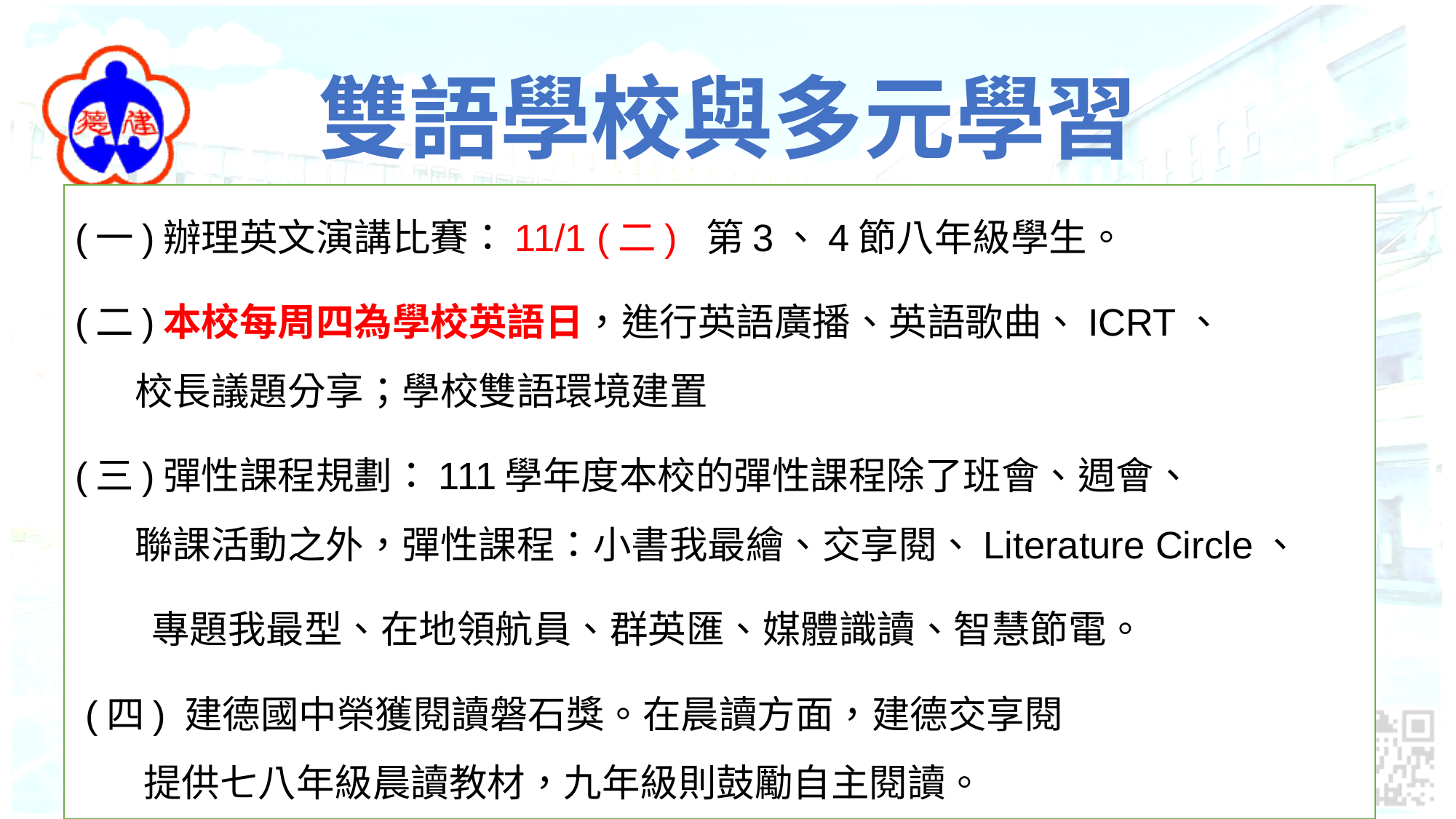

# 雙語學校與多元學習
(一)辦理英文演講比賽：11/1 (二)  第3、4節八年級學生。
(二)本校每周四為學校英語日，進行英語廣播、英語歌曲、ICRT、
       校長議題分享；學校雙語環境建置
(三)彈性課程規劃：111學年度本校的彈性課程除了班會、週會、
       聯課活動之外，彈性課程：小書我最繪、交享閱、Literature Circle、
　　專題我最型、在地領航員、群英匯、媒體識讀、智慧節電。
 (四) 建德國中榮獲閱讀磐石獎。在晨讀方面，建德交享閱
        提供七八年級晨讀教材，九年級則鼓勵自主閱讀。